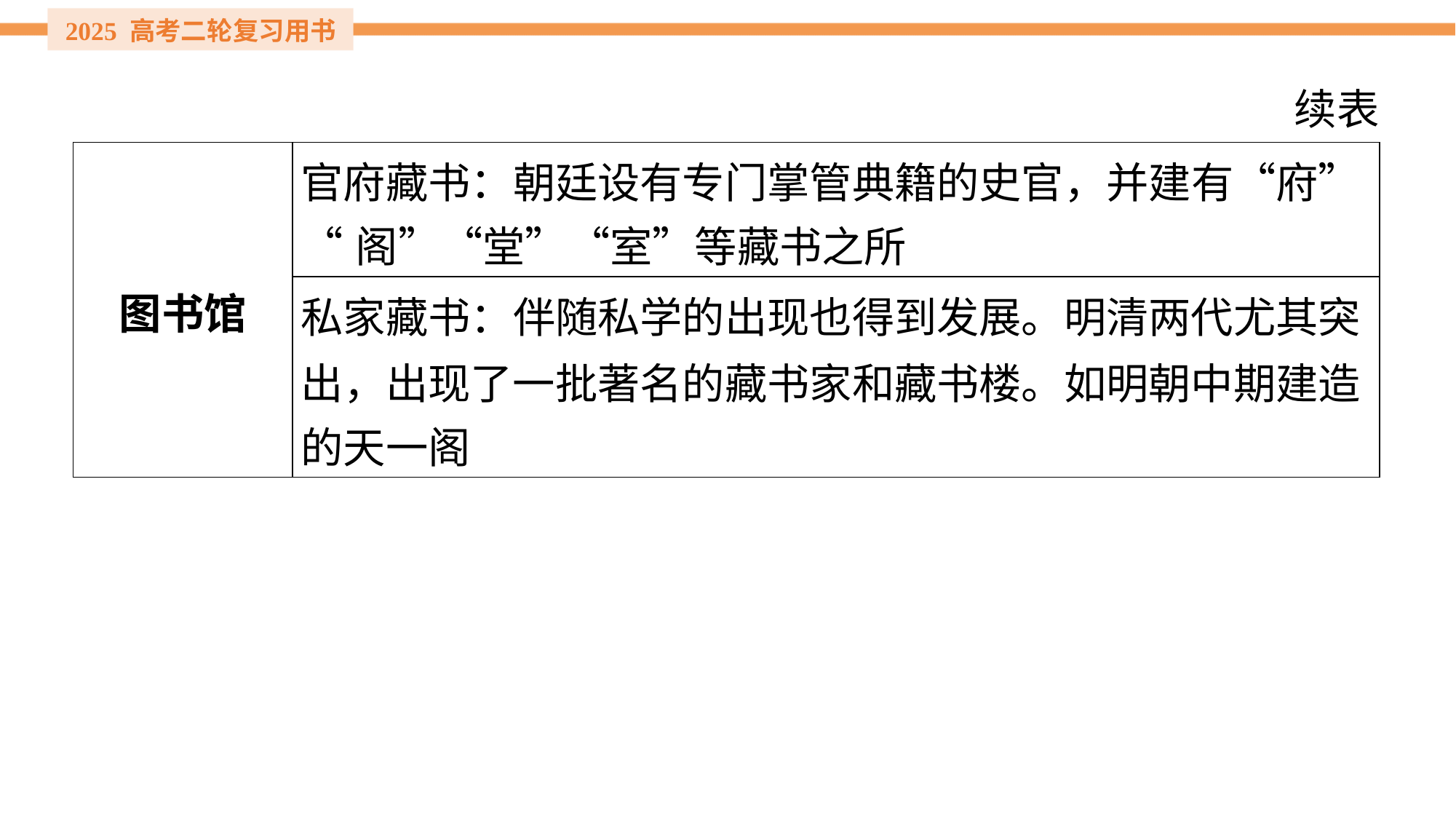

续表
| 图书馆 | 官府藏书：朝廷设有专门掌管典籍的史官，并建有“府” “阁”“堂”“室”等藏书之所 |
| --- | --- |
|  | 私家藏书：伴随私学的出现也得到发展。明清两代尤其突 出，出现了一批著名的藏书家和藏书楼。如明朝中期建造 的天一阁 |